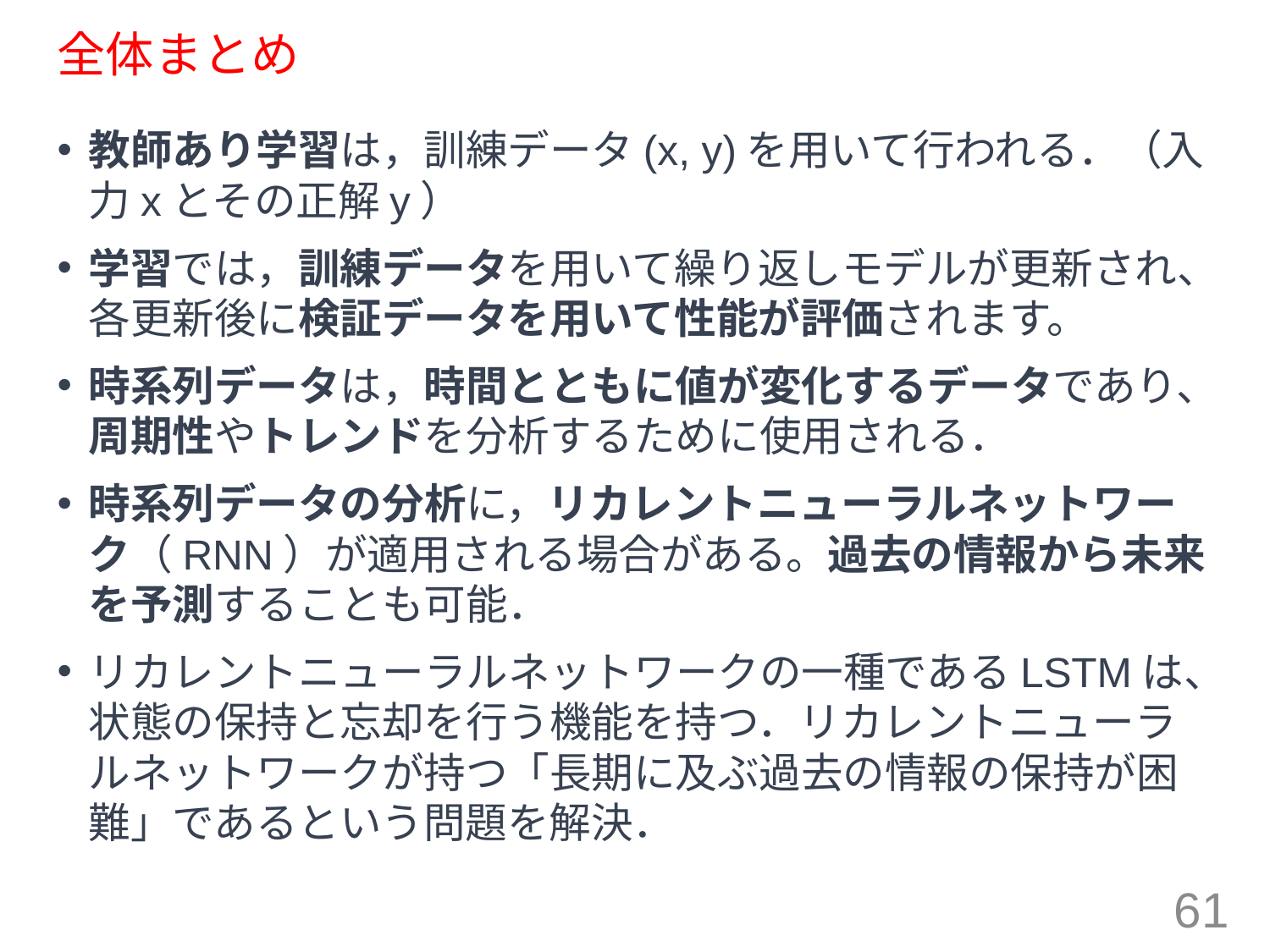

# 全体まとめ
教師あり学習は，訓練データ(x, y)を用いて行われる．（入力xとその正解y）
学習では，訓練データを用いて繰り返しモデルが更新され、各更新後に検証データを用いて性能が評価されます。
時系列データは，時間とともに値が変化するデータであり、周期性やトレンドを分析するために使用される．
時系列データの分析に，リカレントニューラルネットワーク（RNN）が適用される場合がある。過去の情報から未来を予測することも可能．
リカレントニューラルネットワークの一種であるLSTMは、状態の保持と忘却を行う機能を持つ．リカレントニューラルネットワークが持つ「長期に及ぶ過去の情報の保持が困難」であるという問題を解決．

61